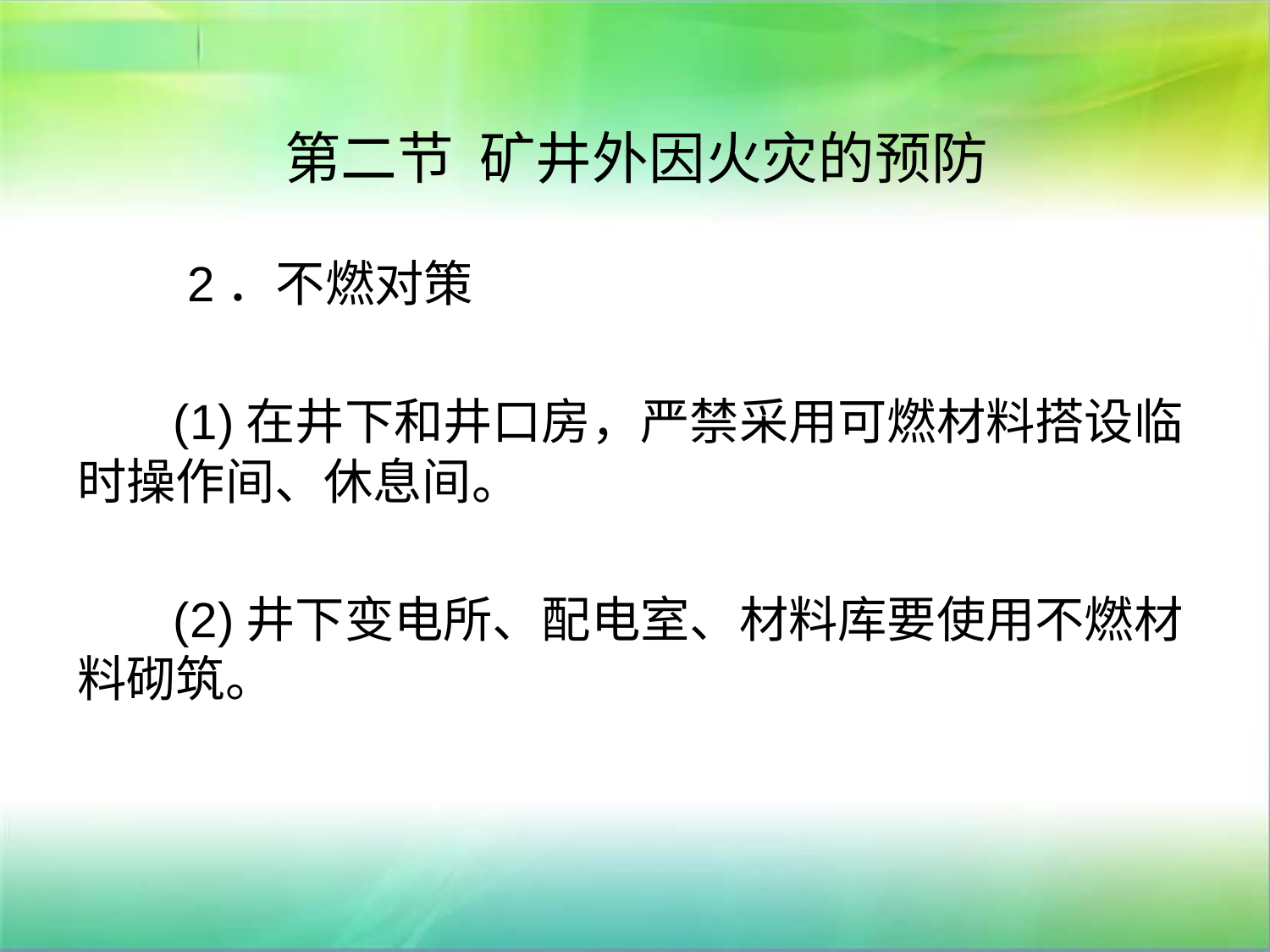

# 第二节  矿井外因火灾的预防
        2．不燃对策

       (1)在井下和井口房，严禁采用可燃材料搭设临时操作间、休息间。

       (2)井下变电所、配电室、材料库要使用不燃材料砌筑。